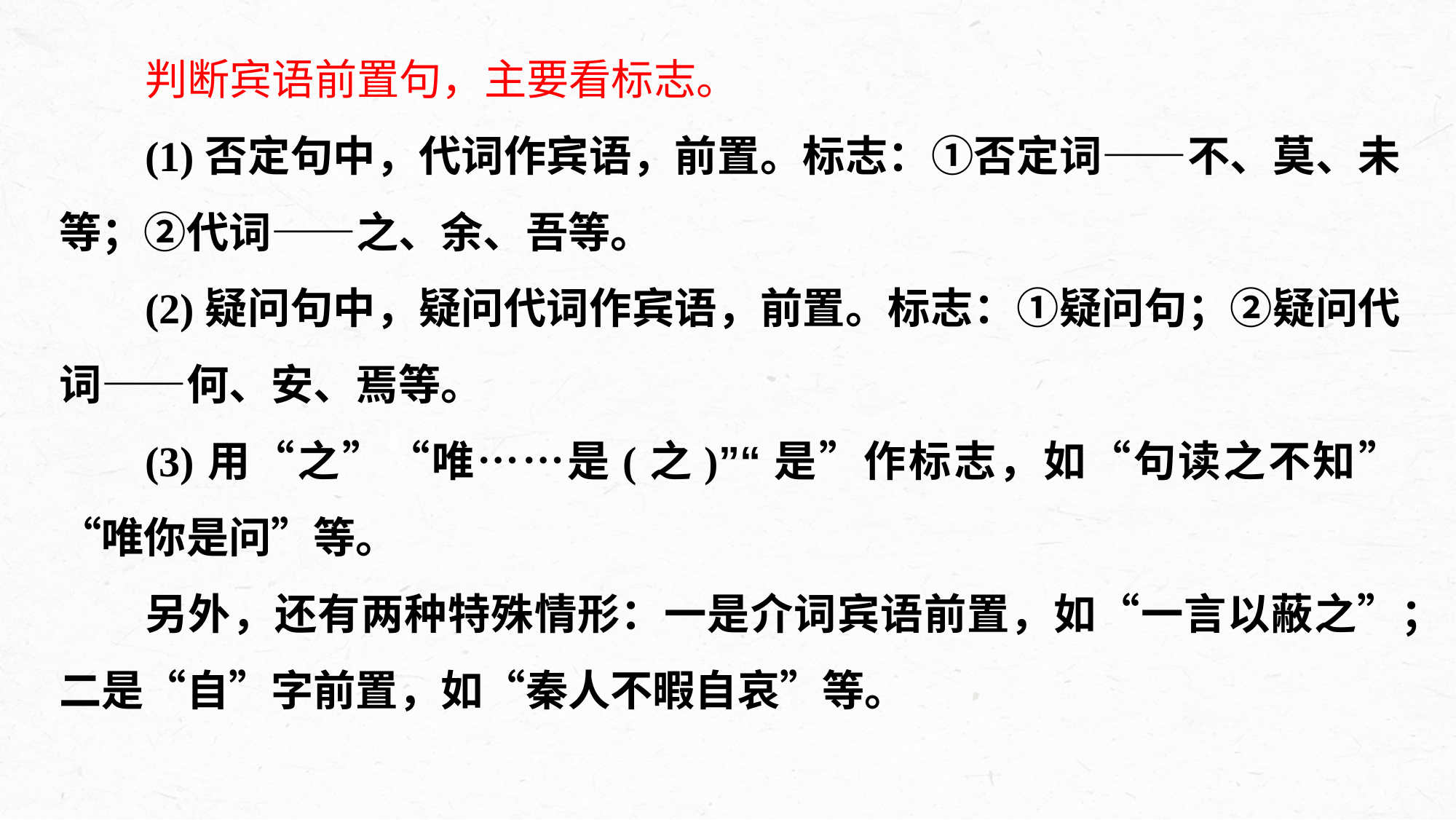

判断宾语前置句，主要看标志。
(1)否定句中，代词作宾语，前置。标志：①否定词——不、莫、未等；②代词——之、余、吾等。
(2)疑问句中，疑问代词作宾语，前置。标志：①疑问句；②疑问代词——何、安、焉等。
(3)用“之”“唯……是(之)”“是”作标志，如“句读之不知”“唯你是问”等。
另外，还有两种特殊情形：一是介词宾语前置，如“一言以蔽之”；二是“自”字前置，如“秦人不暇自哀”等。